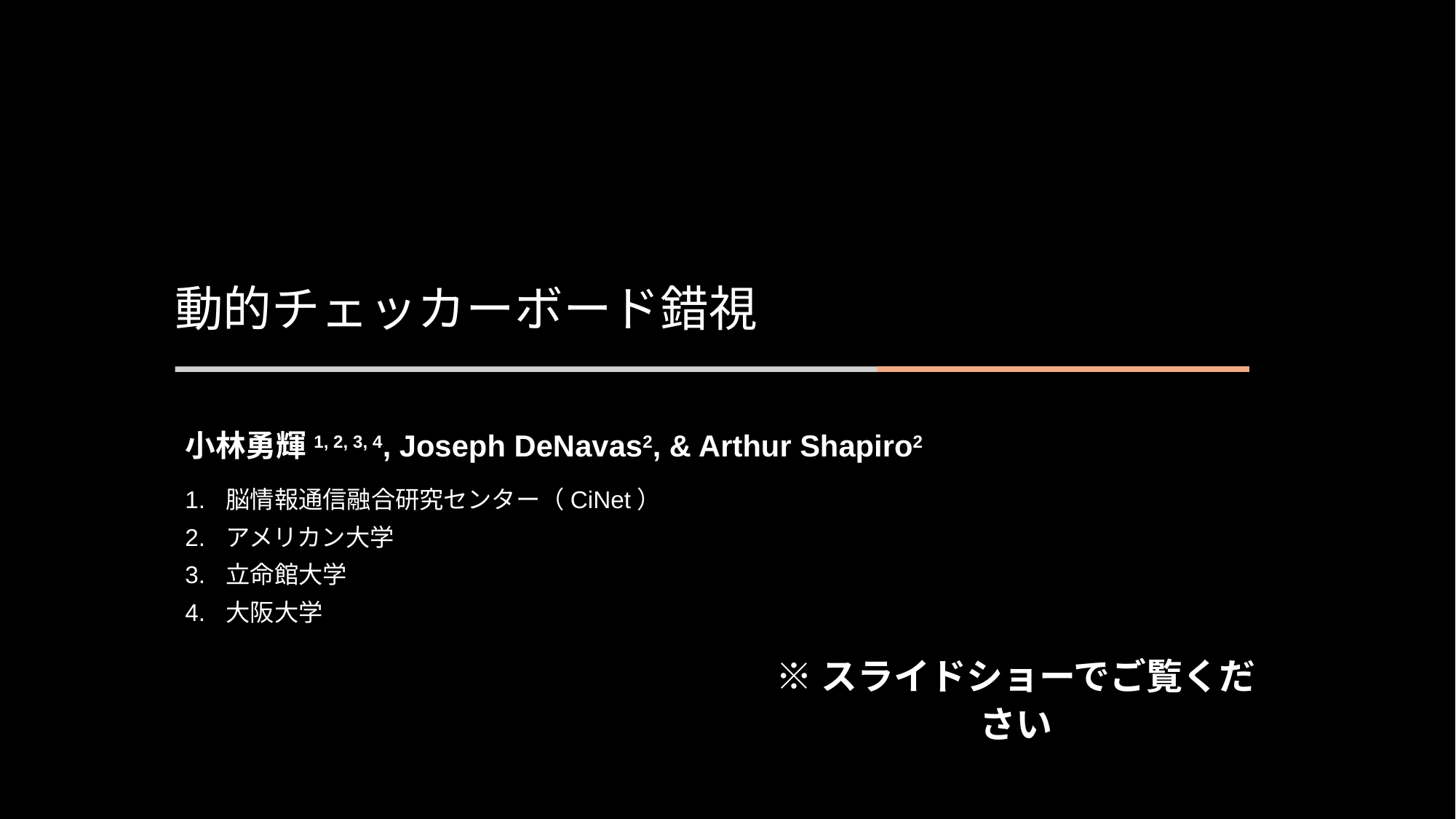

動的チェッカーボード錯視

小林勇輝1, 2, 3, 4, Joseph DeNavas2, & Arthur Shapiro2

脳情報通信融合研究センター（CiNet）
アメリカン大学
立命館大学
大阪大学
※スライドショーでご覧ください